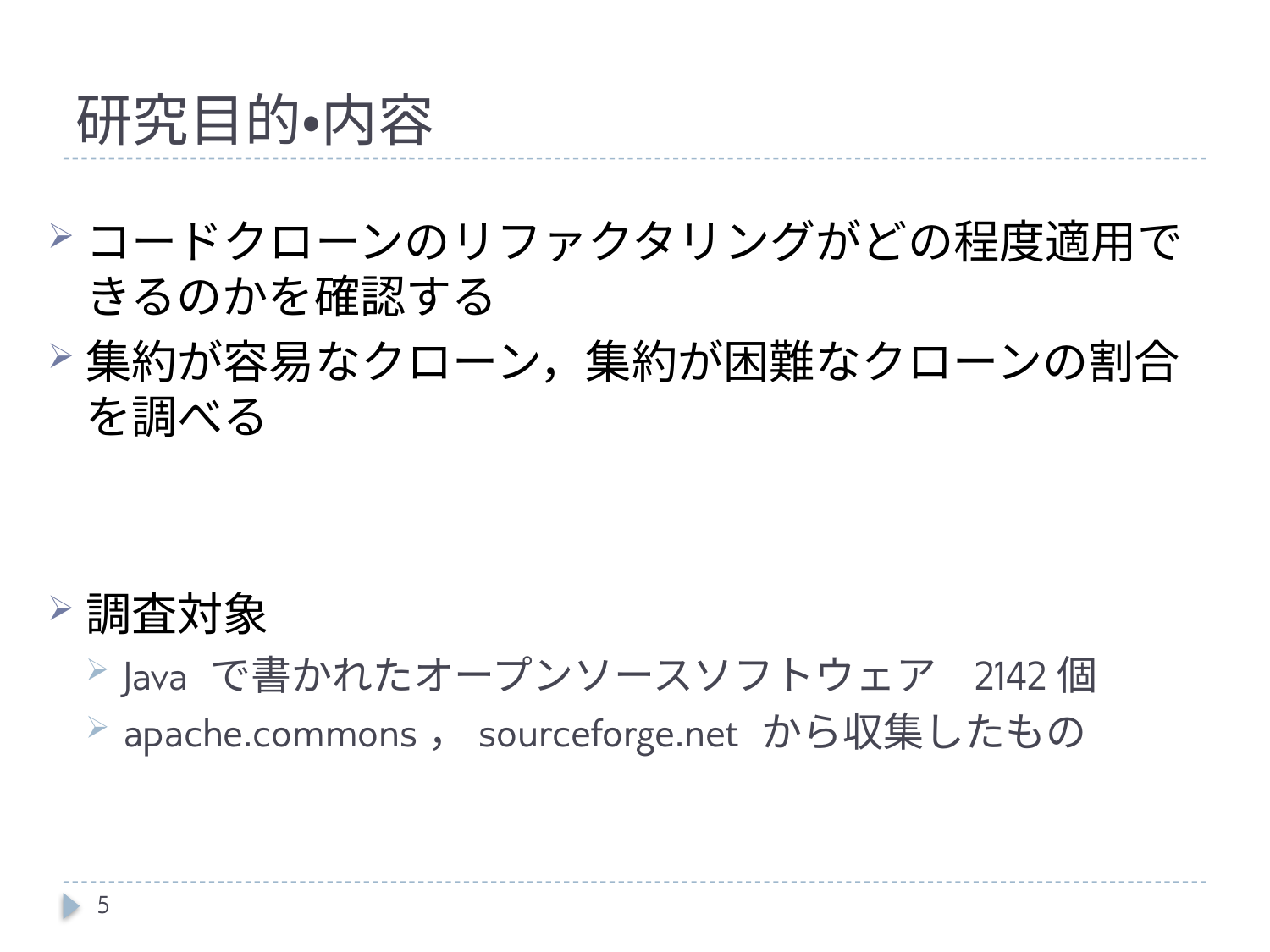

# 研究目的・内容
コードクローンのリファクタリングがどの程度適用できるのかを確認する
集約が容易なクローン，集約が困難なクローンの割合を調べる

調査対象
Java で書かれたオープンソースソフトウェア   2142個
apache.commons，sourceforge.net から収集したもの

5